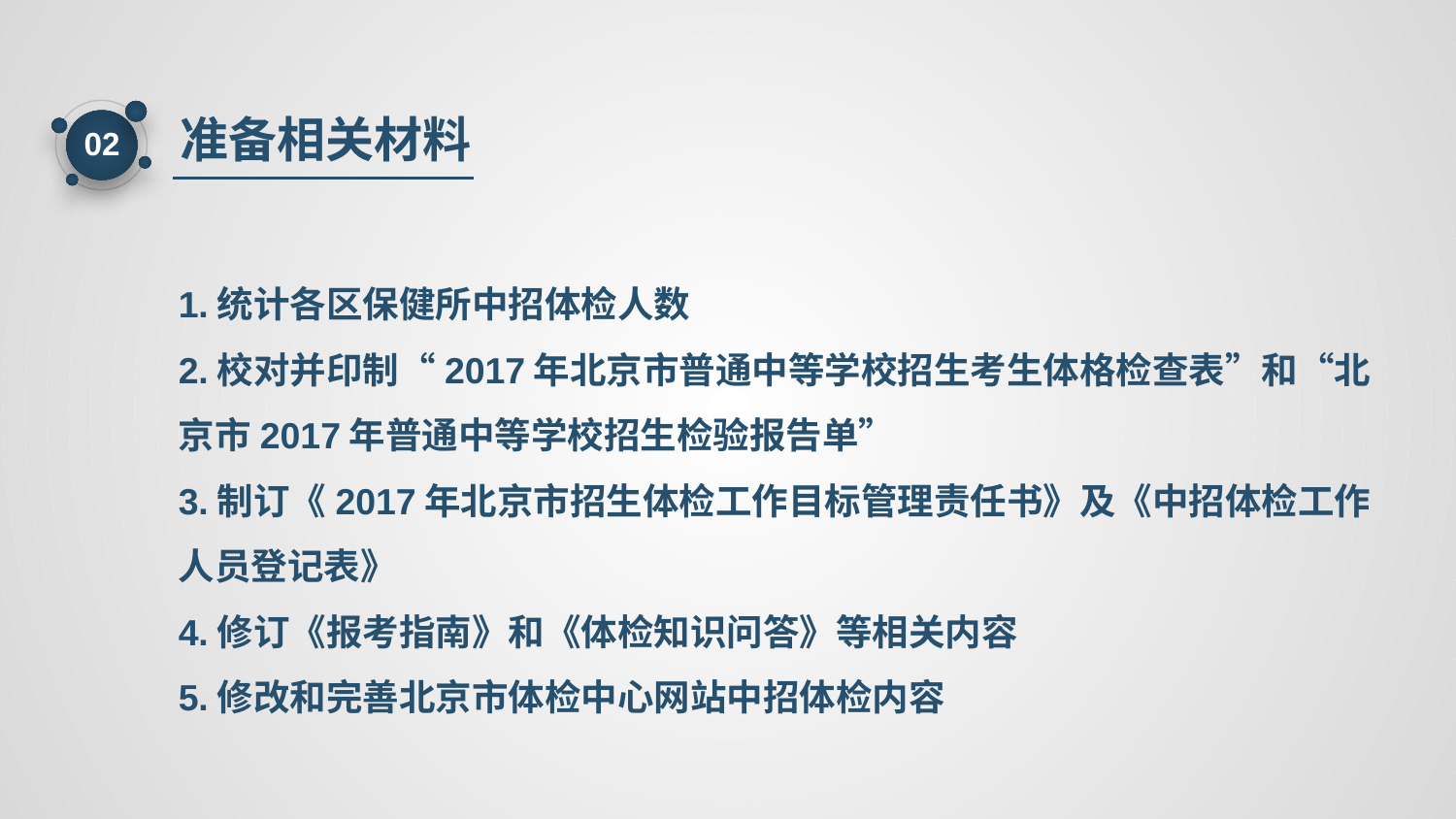

准备相关材料
02
1.统计各区保健所中招体检人数
2.校对并印制“2017年北京市普通中等学校招生考生体格检查表”和“北京市2017年普通中等学校招生检验报告单”
3.制订《2017年北京市招生体检工作目标管理责任书》及《中招体检工作人员登记表》
4.修订《报考指南》和《体检知识问答》等相关内容
5.修改和完善北京市体检中心网站中招体检内容